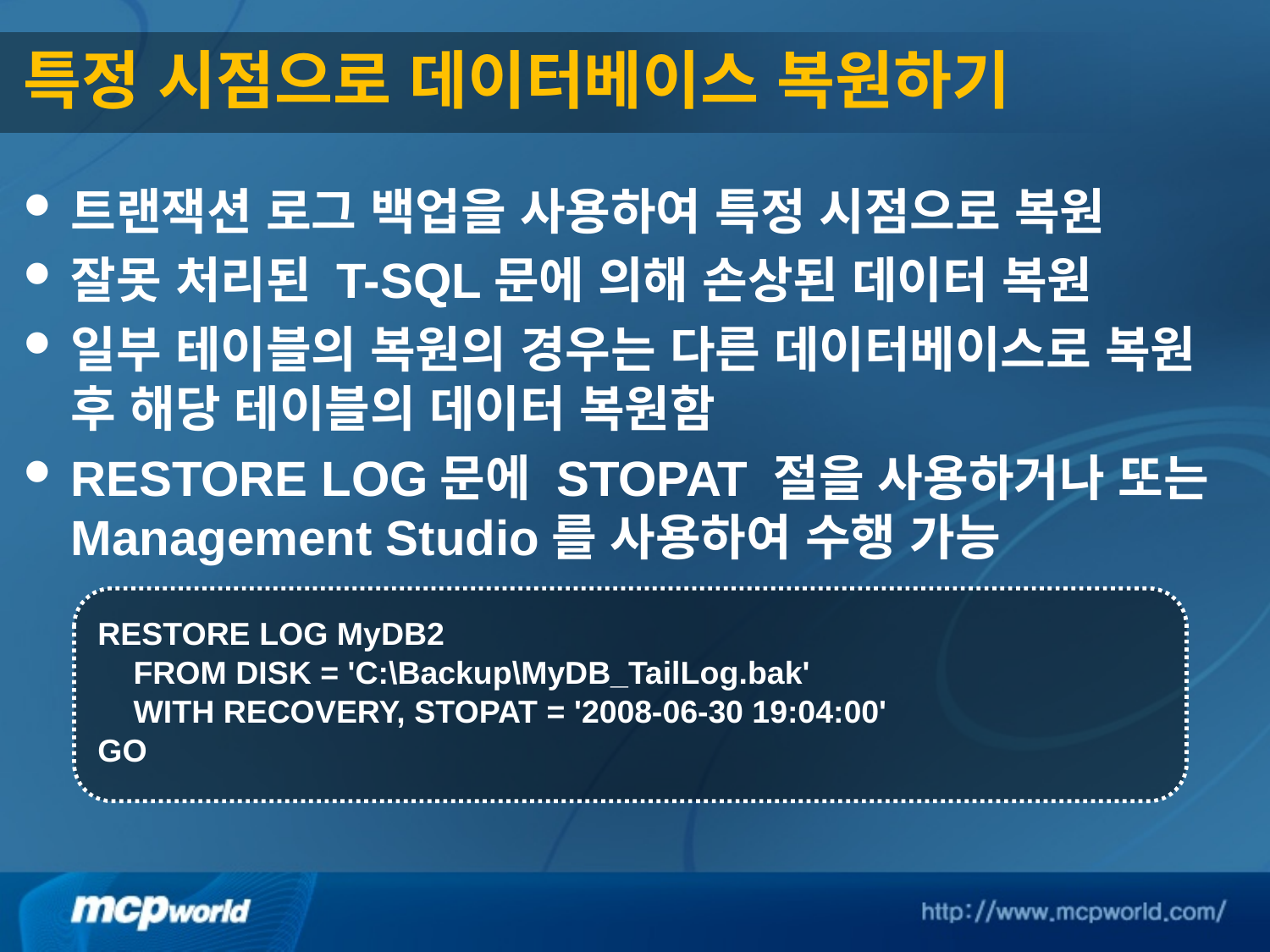

# 특정 시점으로 데이터베이스 복원하기
트랜잭션 로그 백업을 사용하여 특정 시점으로 복원
잘못 처리된 T-SQL문에 의해 손상된 데이터 복원
일부 테이블의 복원의 경우는 다른 데이터베이스로 복원 후 해당 테이블의 데이터 복원함
RESTORE LOG문에 STOPAT 절을 사용하거나 또는 Management Studio를 사용하여 수행 가능
RESTORE LOG MyDB2
    FROM DISK = 'C:\Backup\MyDB_TailLog.bak'
    WITH RECOVERY, STOPAT = '2008-06-30 19:04:00'
GO